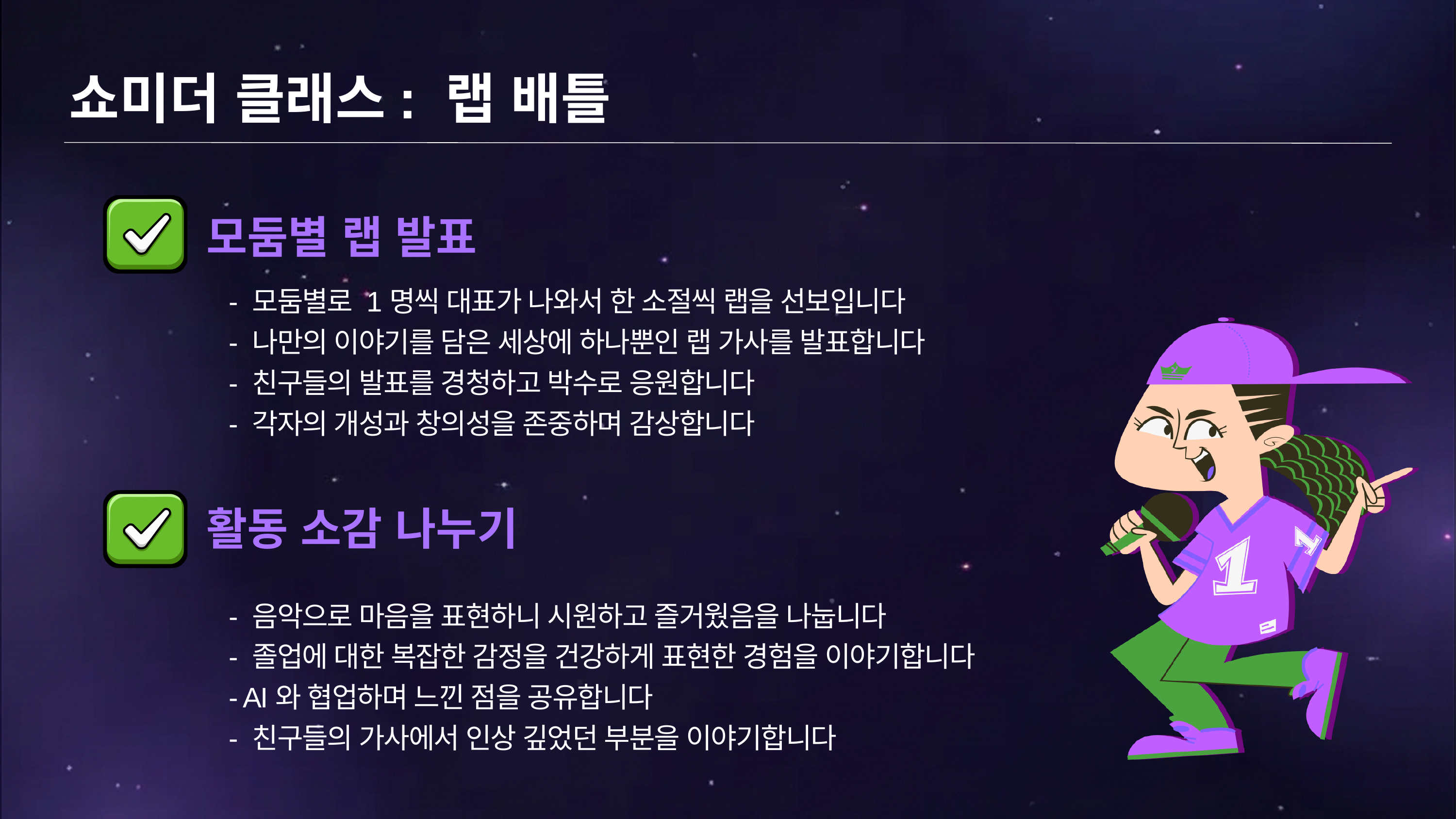

쇼미더 클래스: 랩 배틀

모둠별 랩 발표
- 모둠별로 1명씩 대표가 나와서 한 소절씩 랩을 선보입니다
- 나만의 이야기를 담은 세상에 하나뿐인 랩 가사를 발표합니다
- 친구들의 발표를 경청하고 박수로 응원합니다
- 각자의 개성과 창의성을 존중하며 감상합니다

활동 소감 나누기
- 음악으로 마음을 표현하니 시원하고 즐거웠음을 나눕니다
- 졸업에 대한 복잡한 감정을 건강하게 표현한 경험을 이야기합니다
- AI와 협업하며 느낀 점을 공유합니다
- 친구들의 가사에서 인상 깊었던 부분을 이야기합니다